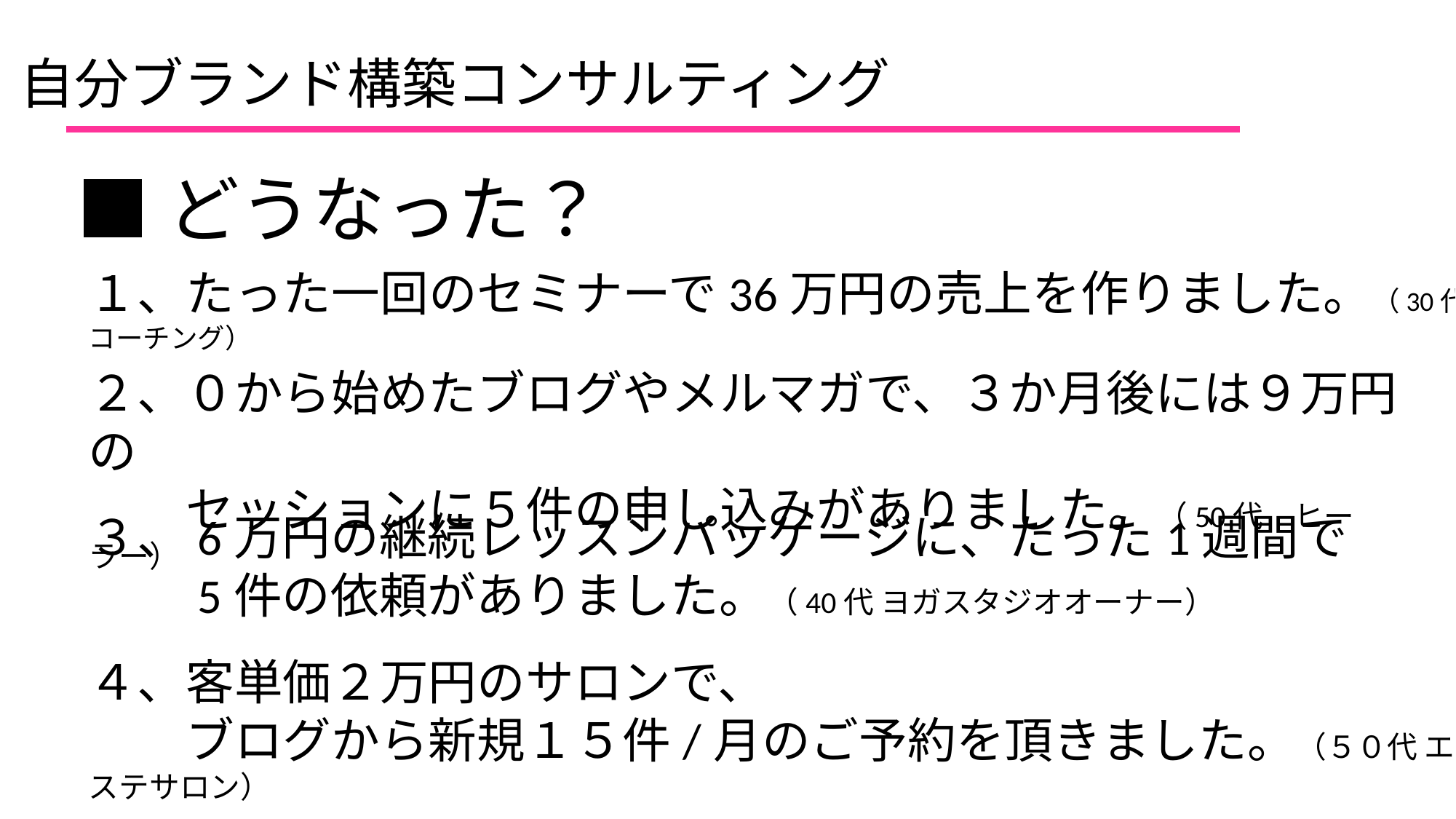

自分ブランド構築コンサルティング
■どうなった？
１、たった一回のセミナーで36万円の売上を作りました。（30代　コーチング）
２、０から始めたブログやメルマガで、３か月後には９万円の
　　セッションに５件の申し込みがありました。（50代　ヒーラー）
３、6万円の継続レッスンパッケージに、たった1週間で
　　5件の依頼がありました。（40代 ヨガスタジオオーナー）
４、客単価２万円のサロンで、
　　ブログから新規１５件/月のご予約を頂きました。（５０代 エステサロン）